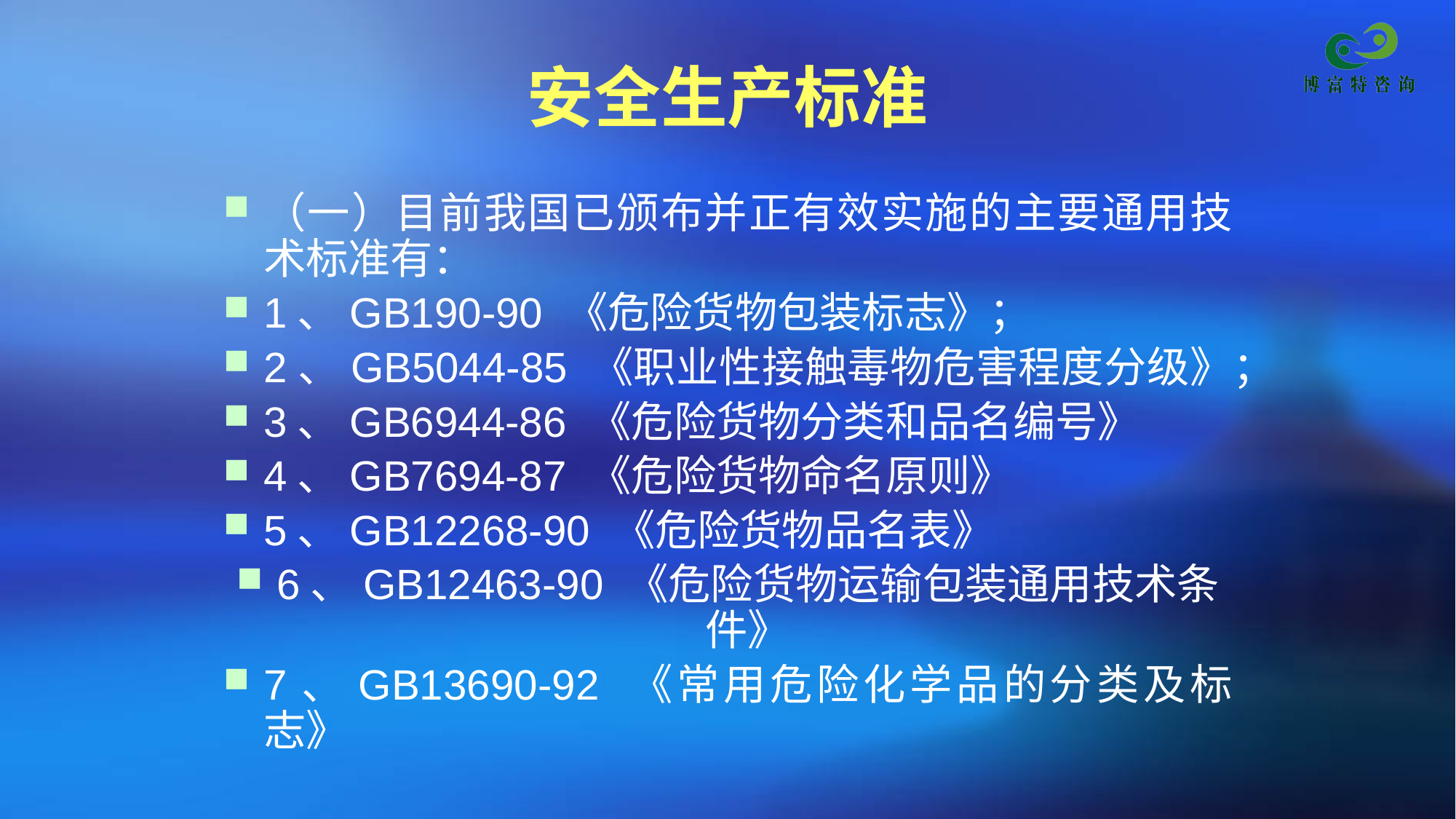

# 安全生产标准
（一）目前我国已颁布并正有效实施的主要通用技术标准有：
1、GB190-90 《危险货物包装标志》；
2、GB5044-85 《职业性接触毒物危害程度分级》；
3、GB6944-86 《危险货物分类和品名编号》
4、GB7694-87 《危险货物命名原则》
5、GB12268-90 《危险货物品名表》
6、GB12463-90 《危险货物运输包装通用技术条件》
7、GB13690-92 《常用危险化学品的分类及标志》